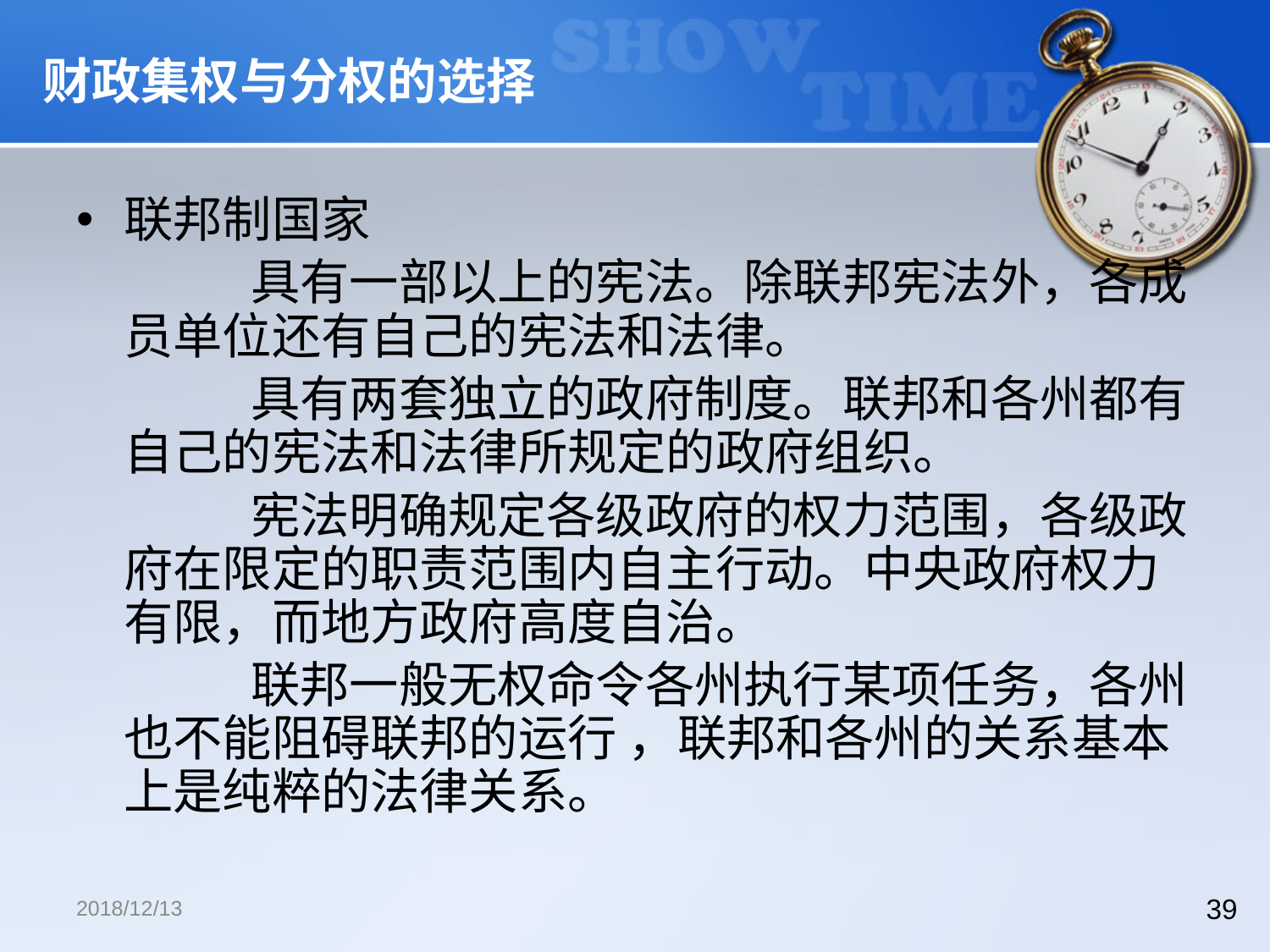

# 财政集权与分权的选择
联邦制国家
		具有一部以上的宪法。除联邦宪法外，各成员单位还有自己的宪法和法律。
		具有两套独立的政府制度。联邦和各州都有自己的宪法和法律所规定的政府组织。
		宪法明确规定各级政府的权力范围，各级政府在限定的职责范围内自主行动。中央政府权力有限，而地方政府高度自治。
		联邦一般无权命令各州执行某项任务，各州也不能阻碍联邦的运行 ，联邦和各州的关系基本上是纯粹的法律关系。
2018/12/13
39